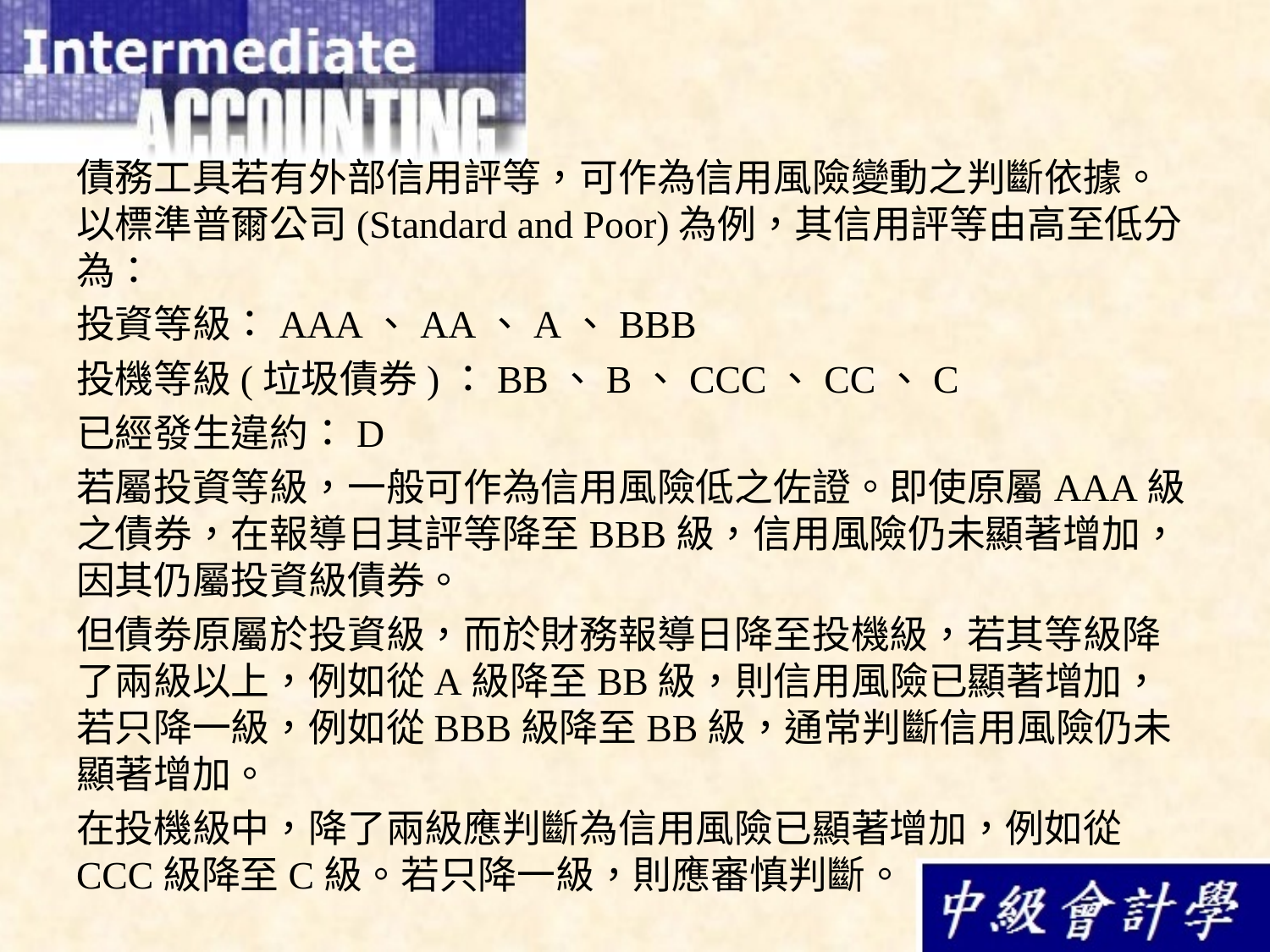

債務工具若有外部信用評等，可作為信用風險變動之判斷依據。以標準普爾公司(Standard and Poor)為例，其信用評等由高至低分為：
投資等級：AAA、AA、A、BBB
投機等級(垃圾債券)：BB、B、CCC、CC、C
已經發生違約：D
若屬投資等級，一般可作為信用風險低之佐證。即使原屬AAA級之債券，在報導日其評等降至BBB級，信用風險仍未顯著增加，因其仍屬投資級債券。
但債劵原屬於投資級，而於財務報導日降至投機級，若其等級降了兩級以上，例如從A級降至BB級，則信用風險已顯著增加，若只降一級，例如從BBB級降至BB級，通常判斷信用風險仍未顯著增加。
在投機級中，降了兩級應判斷為信用風險已顯著增加，例如從CCC級降至C級。若只降一級，則應審慎判斷。